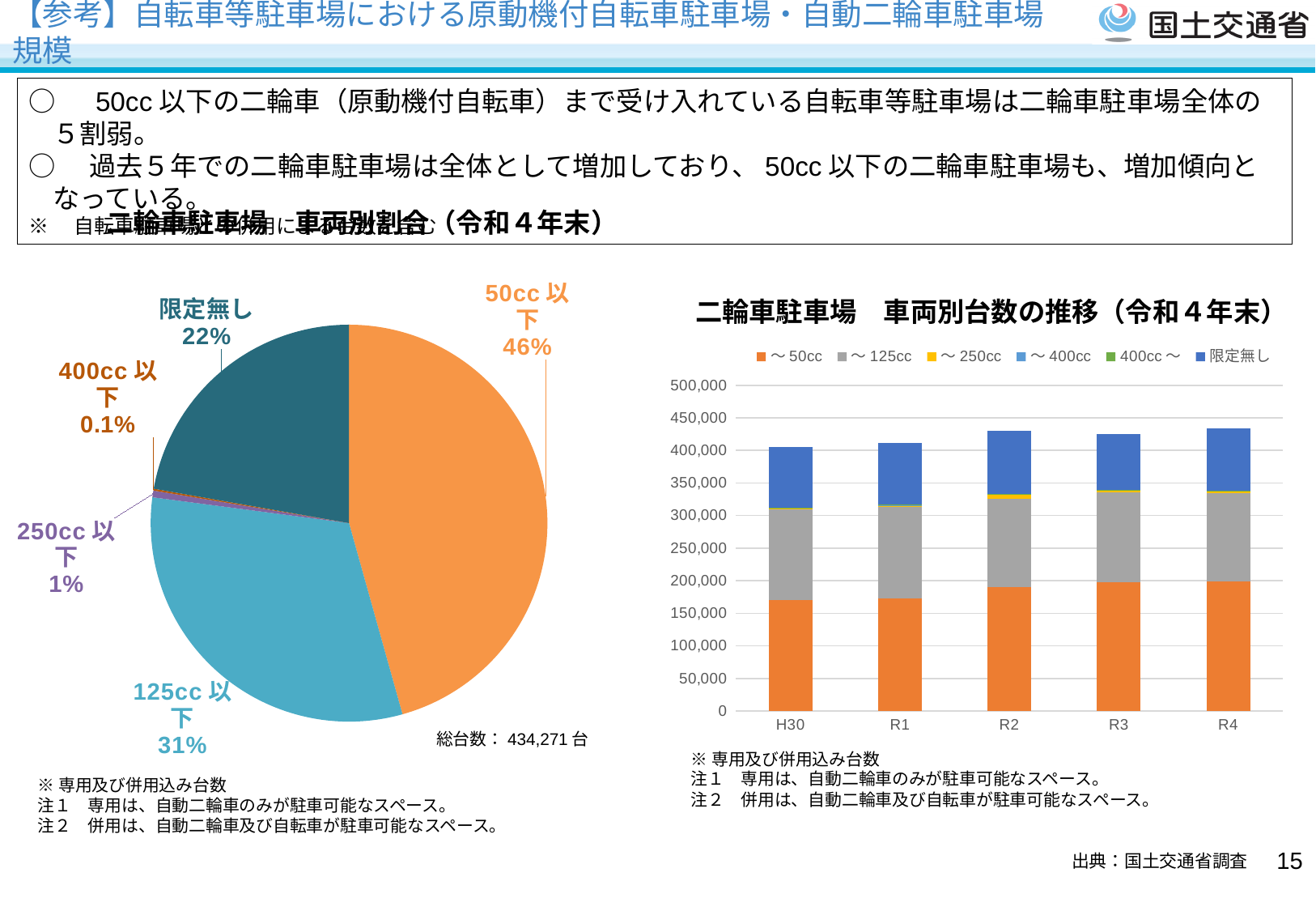

# 【参考】自転車等駐車場における原動機付自転車駐車場・自動二輪車駐車場規模
○　50cc以下の二輪車（原動機付自転車）まで受け入れている自転車等駐車場は二輪車駐車場全体の５割弱。
○　過去５年での二輪車駐車場は全体として増加しており、50cc以下の二輪車駐車場も、増加傾向となっている。
※　自転車駐車場との併用による台数を含む
二輪車駐車場　車両別割合（令和４年末）

### Chart

| Category | 台数 |
|---|---|
| 50cc以下 | 198272.0 |
| 125cc以下 | 136484.0 |
| 250cc以下 | 2367.0 |
| 400cc以下 | 650.0 |
| 限定無し | 96498.0 |
二輪車駐車場　車両別台数の推移（令和４年末）

### Chart

| Category | ～50cc | ～125cc | ～250cc | ～400cc | 400cc～ | 限定無し |
|---|---|---|---|---|---|---|
| H30 | 169672.0 | 139596.0 | 2126.0 | 349.0 | 274.0 | 93344.0 |
| R1 | 172474.0 | 141112.0 | 2157.0 | 429.0 | 255.0 | 95218.0 |
| R2 | 189665.0 | 136589.0 | 5197.0 | 1261.0 | 259.0 | 97503.0 |
| R3 | 197249.0 | 138868.0 | 2423.0 | 682.0 | 309.0 | 86090.0 |
| R4 | 198272.0 | 136484.0 | 2367.0 | 650.0 | 259.0 | 96239.0 |
総台数：434,271台
※専用及び併用込み台数
注１　専用は、自動二輪車のみが駐車可能なスペース。
注２　併用は、自動二輪車及び自転車が駐車可能なスペース。
※専用及び併用込み台数
注１　専用は、自動二輪車のみが駐車可能なスペース。
注２　併用は、自動二輪車及び自転車が駐車可能なスペース。
15
出典：国土交通省調査